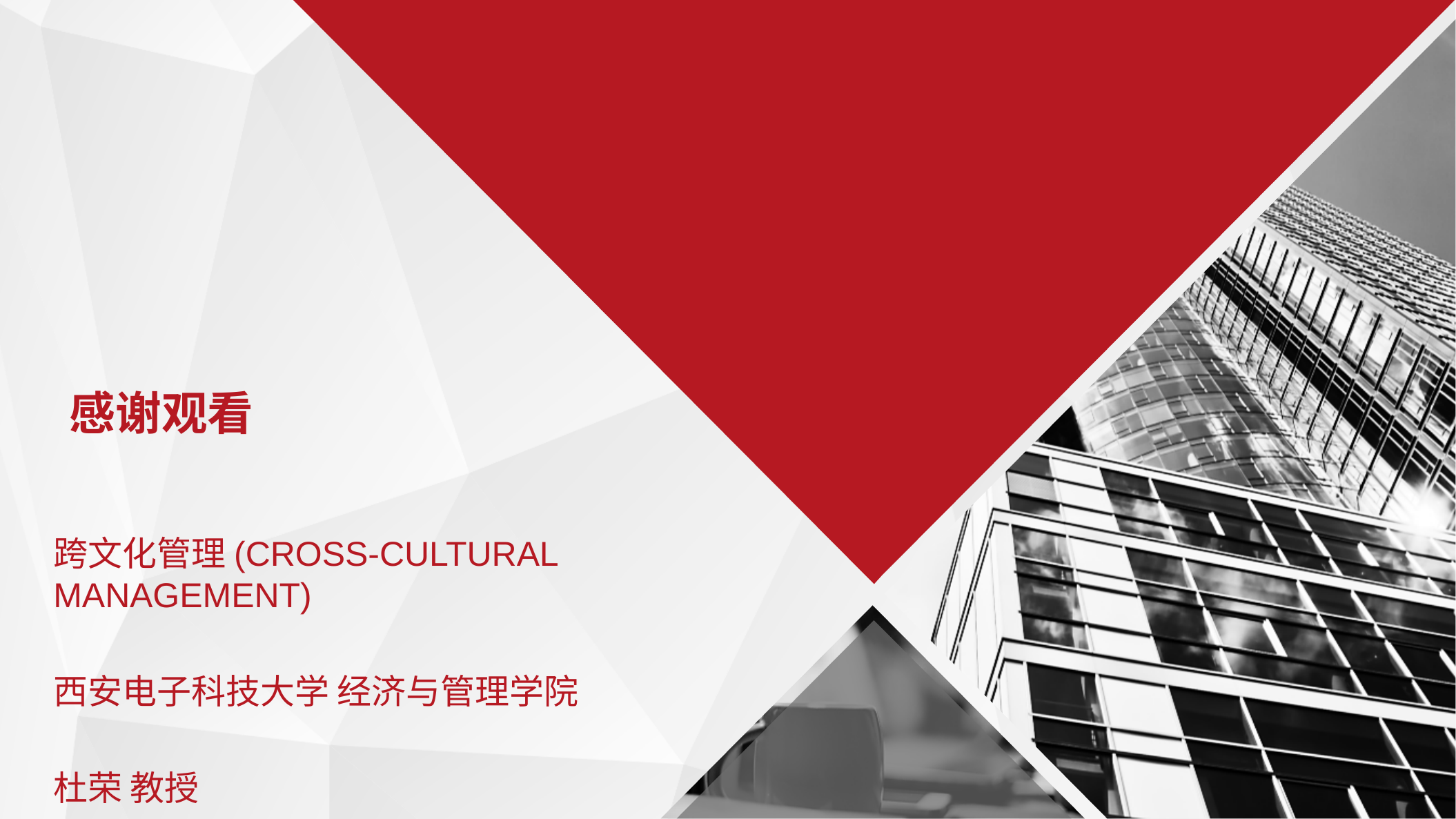

感谢观看
跨文化管理(Cross-Cultural Management)

西安电子科技大学 经济与管理学院

杜荣 教授